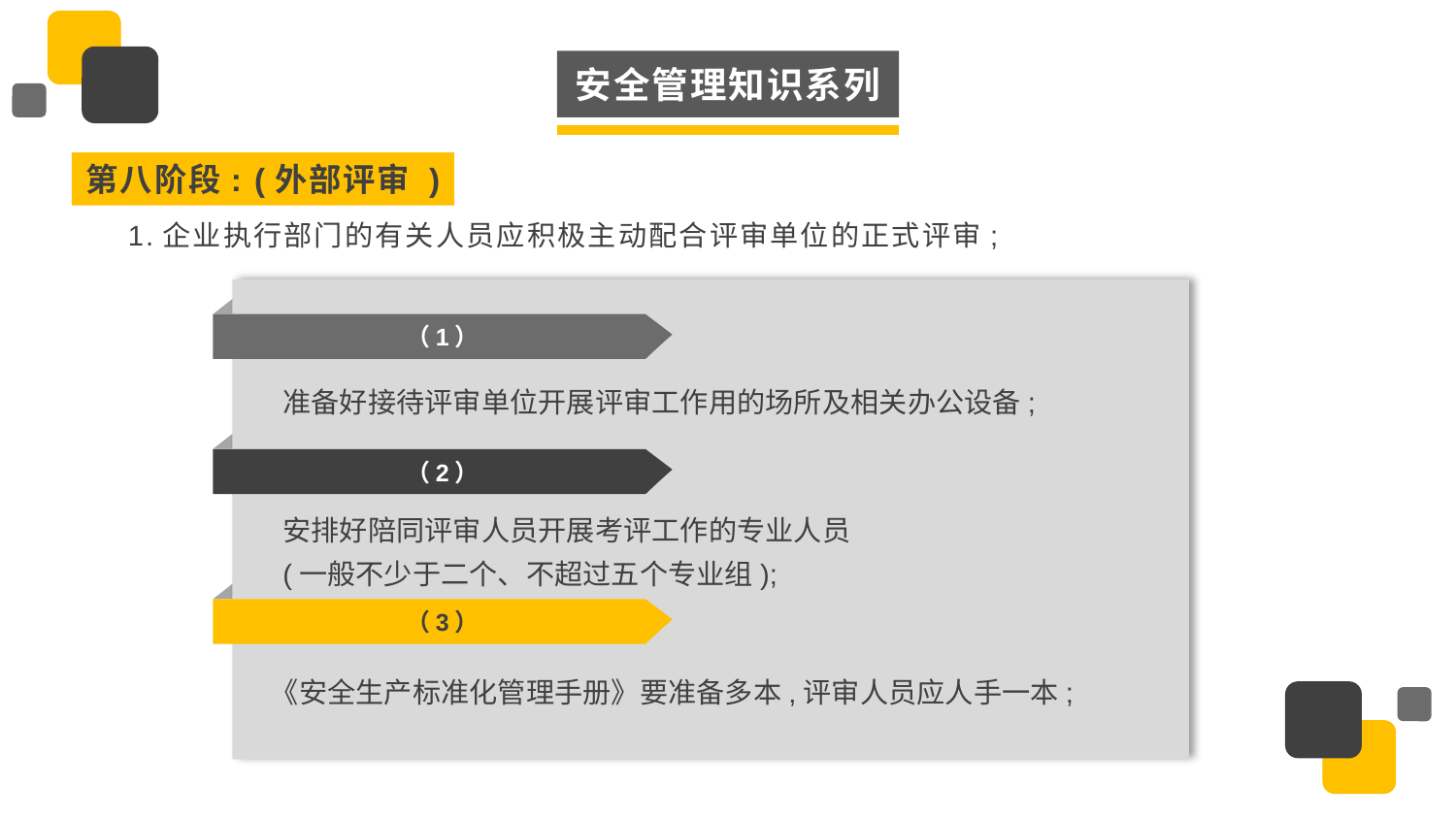

安全管理知识系列
第八阶段: (外部评审 )
1.企业执行部门的有关人员应积极主动配合评审单位的正式评审;

（1）
准备好接待评审单位开展评审工作用的场所及相关办公设备;

（2）
安排好陪同评审人员开展考评工作的专业人员
(一般不少于二个、不超过五个专业组);

（3）
《安全生产标准化管理手册》要准备多本,评审人员应人手一本;